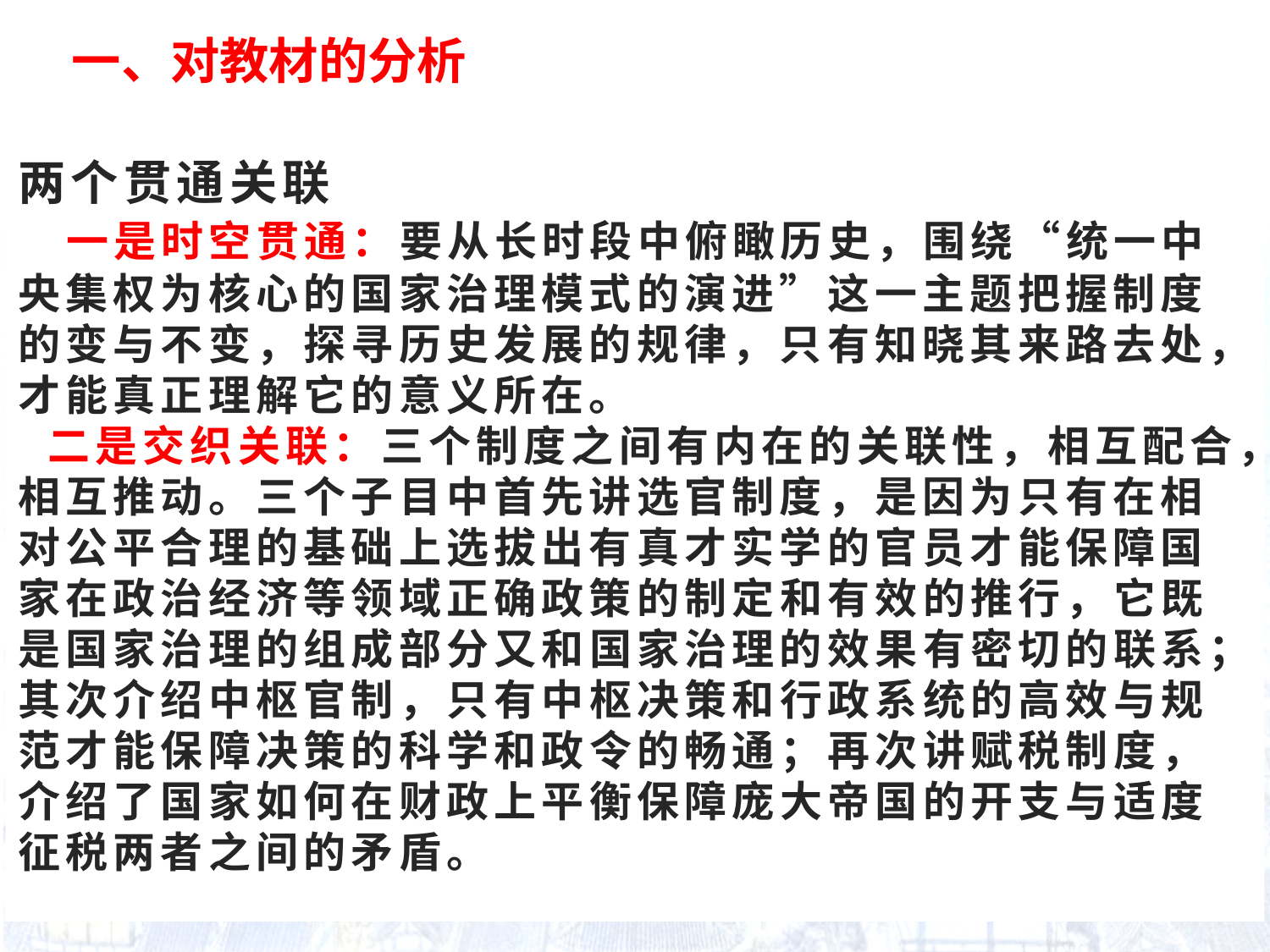

一、对教材的分析

# 两个贯通关联 一是时空贯通：要从长时段中俯瞰历史，围绕“统一中央集权为核心的国家治理模式的演进”这一主题把握制度的变与不变，探寻历史发展的规律，只有知晓其来路去处，才能真正理解它的意义所在。 二是交织关联：三个制度之间有内在的关联性，相互配合，相互推动。三个子目中首先讲选官制度，是因为只有在相对公平合理的基础上选拔出有真才实学的官员才能保障国家在政治经济等领域正确政策的制定和有效的推行，它既是国家治理的组成部分又和国家治理的效果有密切的联系；其次介绍中枢官制，只有中枢决策和行政系统的高效与规范才能保障决策的科学和政令的畅通；再次讲赋税制度，介绍了国家如何在财政上平衡保障庞大帝国的开支与适度征税两者之间的矛盾。